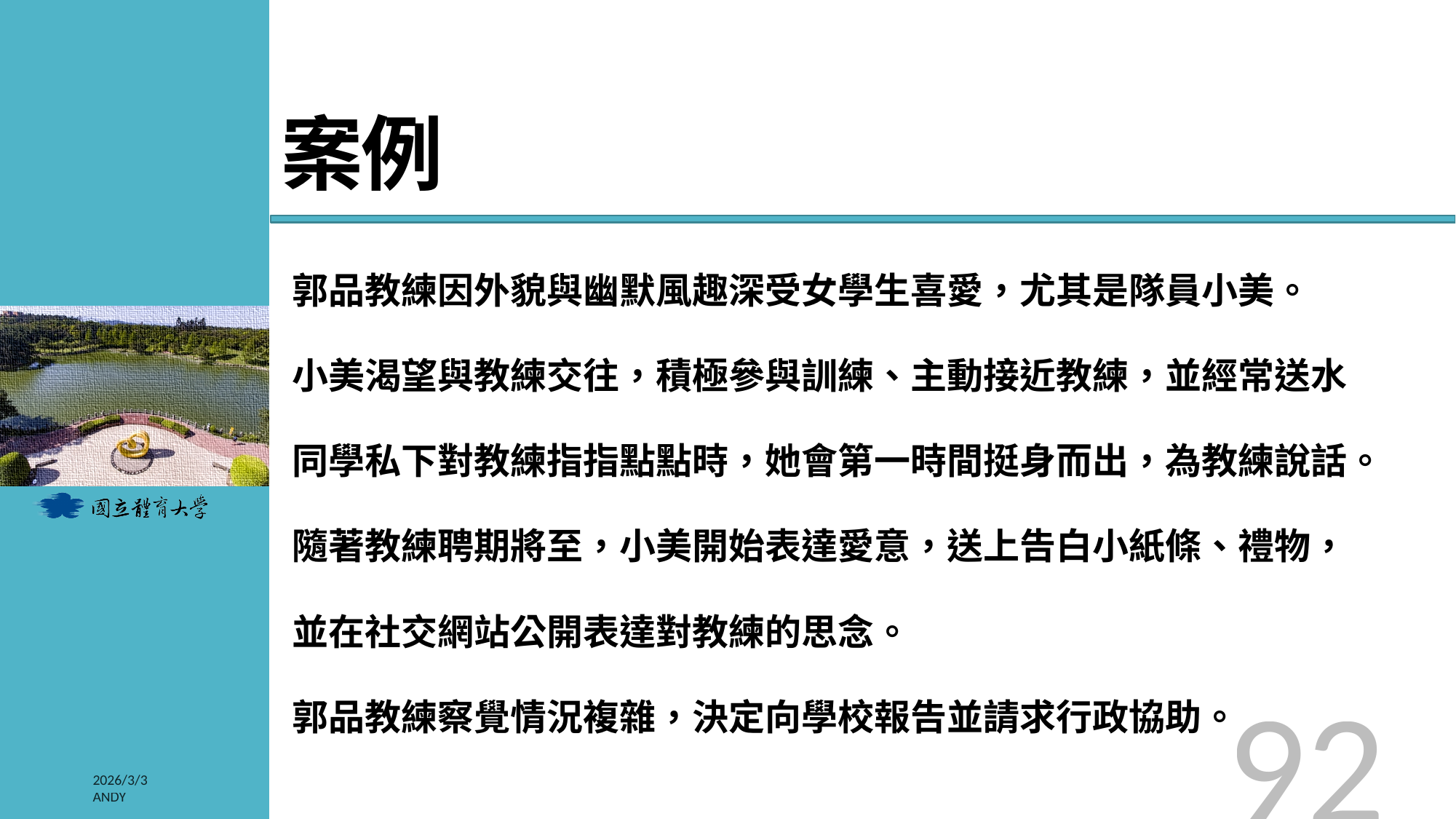

# 案例
郭品教練因外貌與幽默風趣深受女學生喜愛，尤其是隊員小美。
小美渴望與教練交往，積極參與訓練、主動接近教練，並經常送水
同學私下對教練指指點點時，她會第一時間挺身而出，為教練說話。
隨著教練聘期將至，小美開始表達愛意，送上告白小紙條、禮物，
並在社交網站公開表達對教練的思念。
郭品教練察覺情況複雜，決定向學校報告並請求行政協助。
92
2026/3/3
Andy